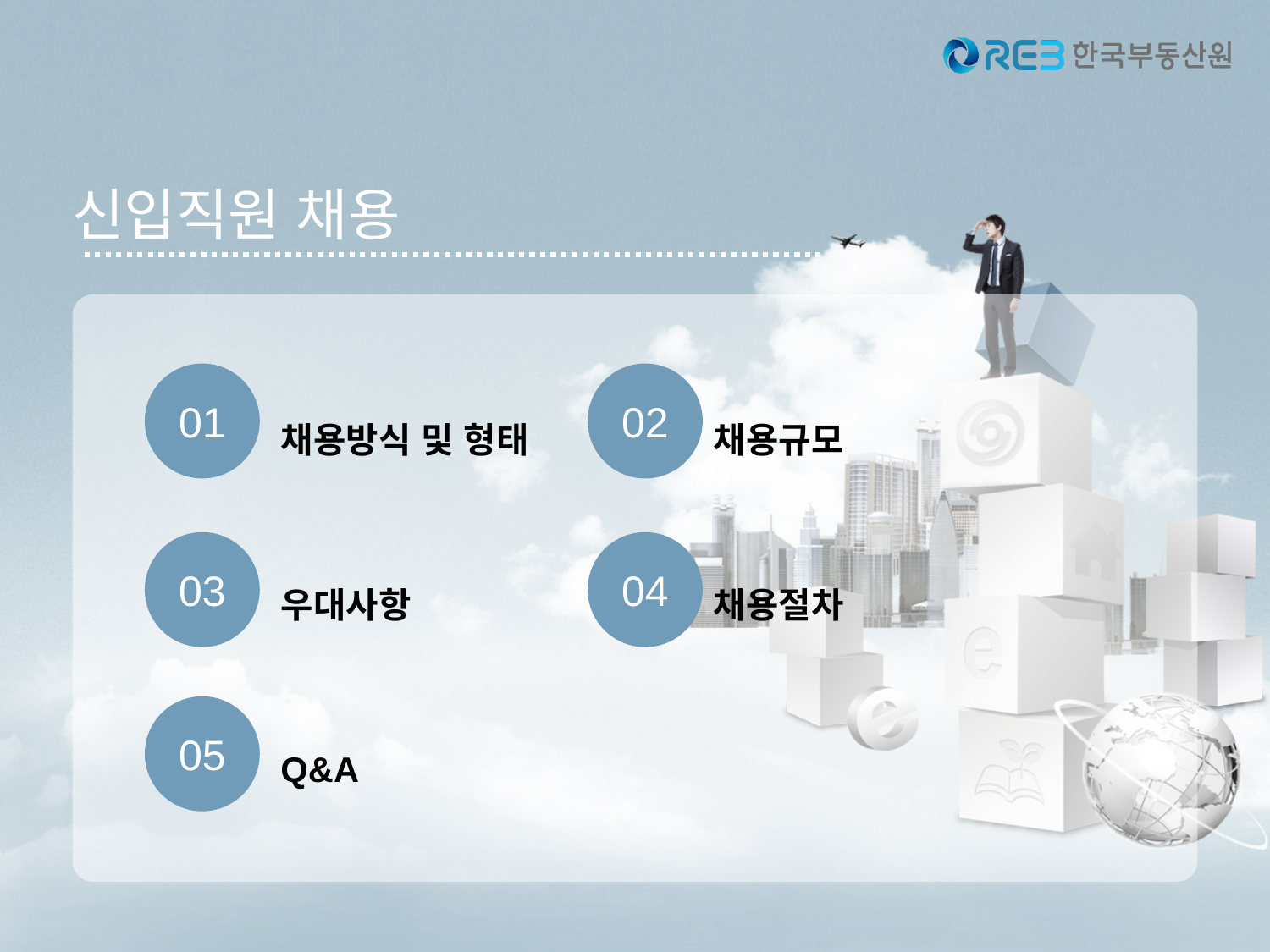

신입직원 채용
01
02
채용방식 및 형태
채용규모
03
04
우대사항
채용절차
05
Q&A
01